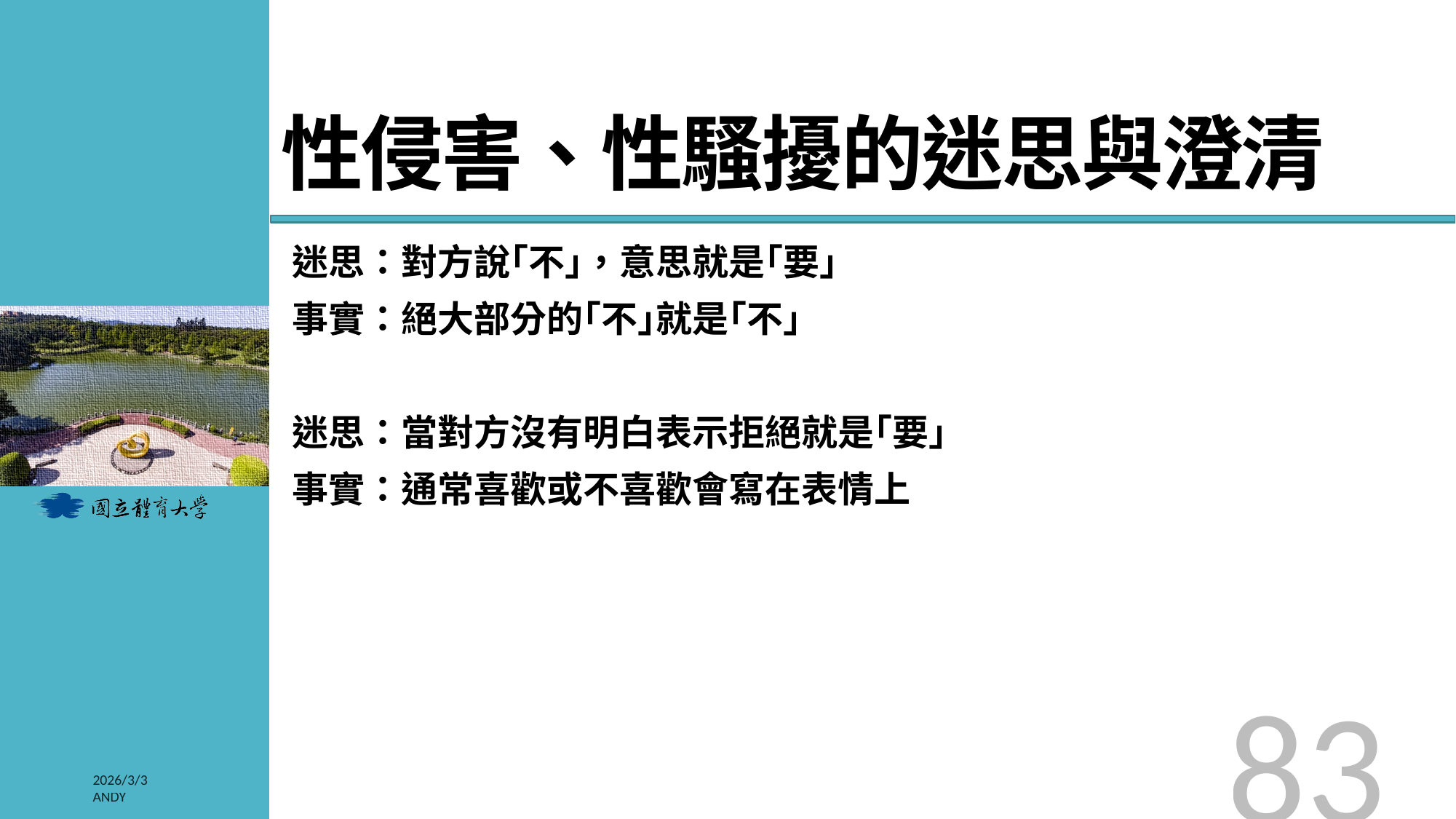

# 性侵害、性騷擾的迷思與澄清
迷思：對方說｢不｣，意思就是｢要｣
事實：絕大部分的｢不｣就是｢不｣

迷思：當對方沒有明白表示拒絕就是｢要｣
事實：通常喜歡或不喜歡會寫在表情上
83
2026/3/3
Andy